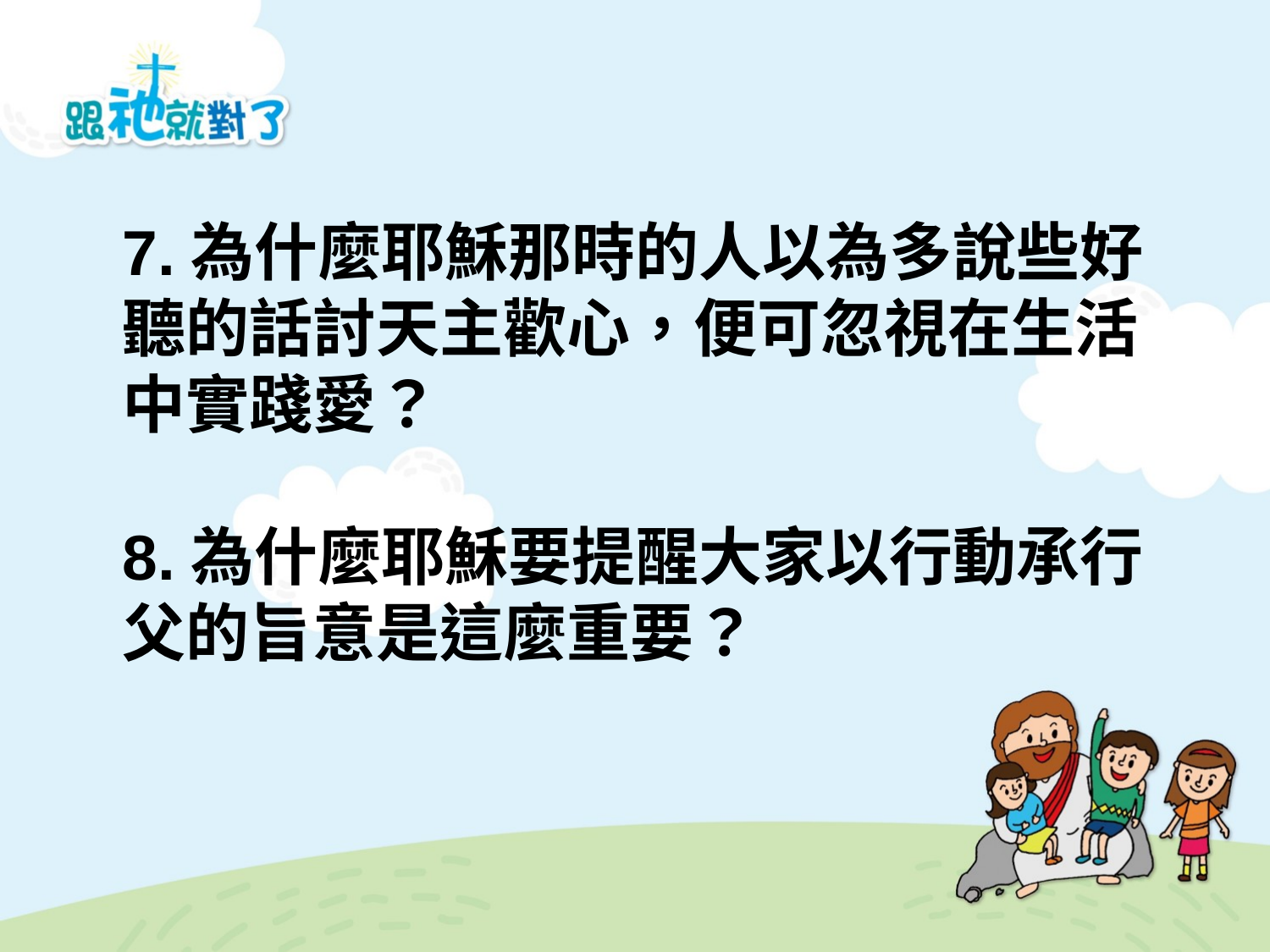

7.為什麼耶穌那時的人以為多說些好聽的話討天主歡心，便可忽視在生活中實踐愛？

8.為什麼耶穌要提醒大家以行動承行父的旨意是這麼重要？